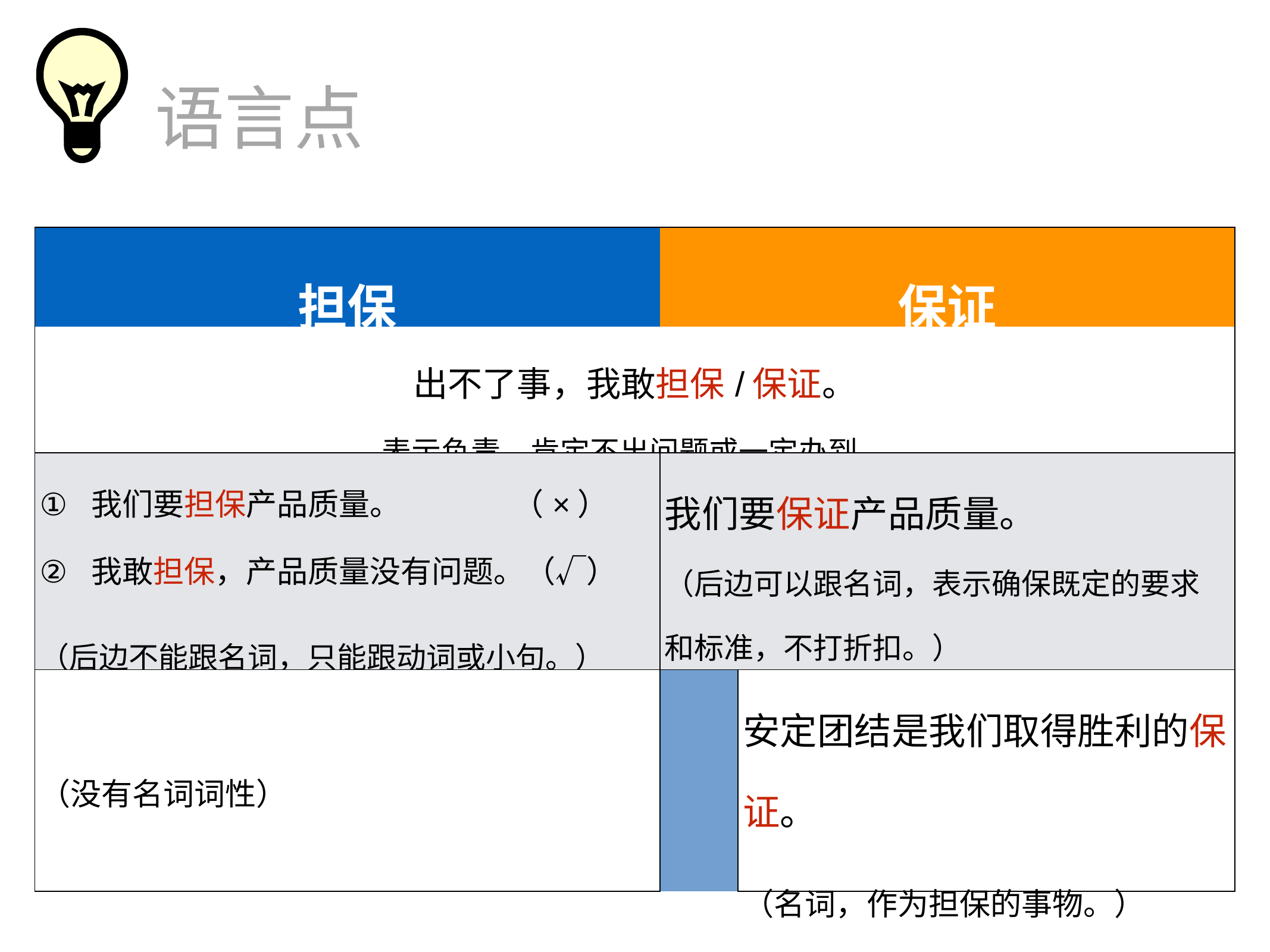

语言点
| 担保 |  | 保证 |  |
| --- | --- | --- | --- |
| 出不了事，我敢担保/保证。 表示负责，肯定不出问题或一定办到。 |  |  |  |
| 我们要担保产品质量。 （×）　 我敢担保，产品质量没有问题。（√） （后边不能跟名词，只能跟动词或小句。） |  | 我们要保证产品质量。 （后边可以跟名词，表示确保既定的要求和标准，不打折扣。） |  |
| （没有名词词性） |  | 安定团结是我们取得胜利的保证。 （名词，作为担保的事物。） |  |